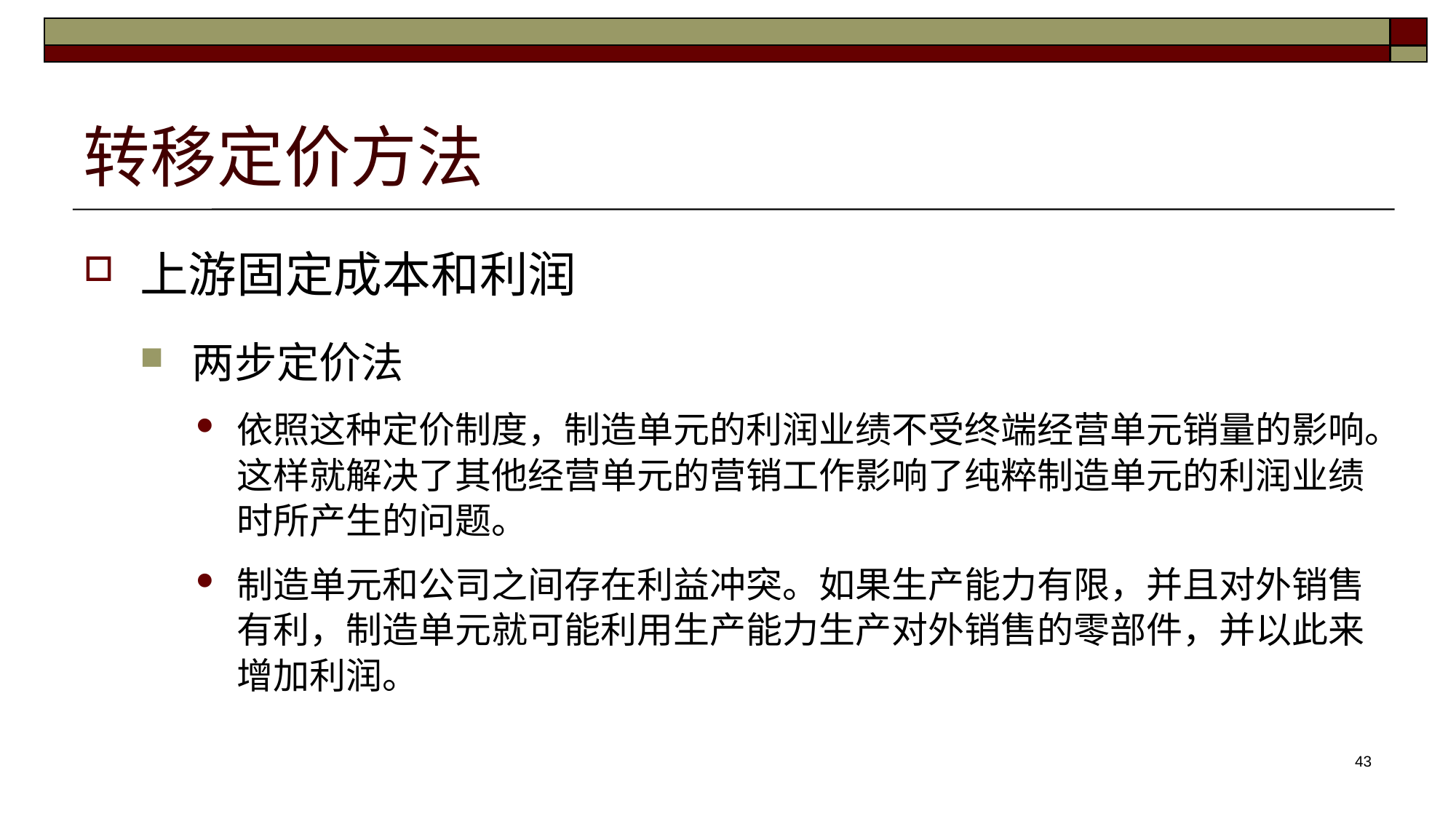

# 转移定价方法
上游固定成本和利润
两步定价法
依照这种定价制度，制造单元的利润业绩不受终端经营单元销量的影响。这样就解决了其他经营单元的营销工作影响了纯粹制造单元的利润业绩时所产生的问题。
制造单元和公司之间存在利益冲突。如果生产能力有限，并且对外销售有利，制造单元就可能利用生产能力生产对外销售的零部件，并以此来增加利润。
43